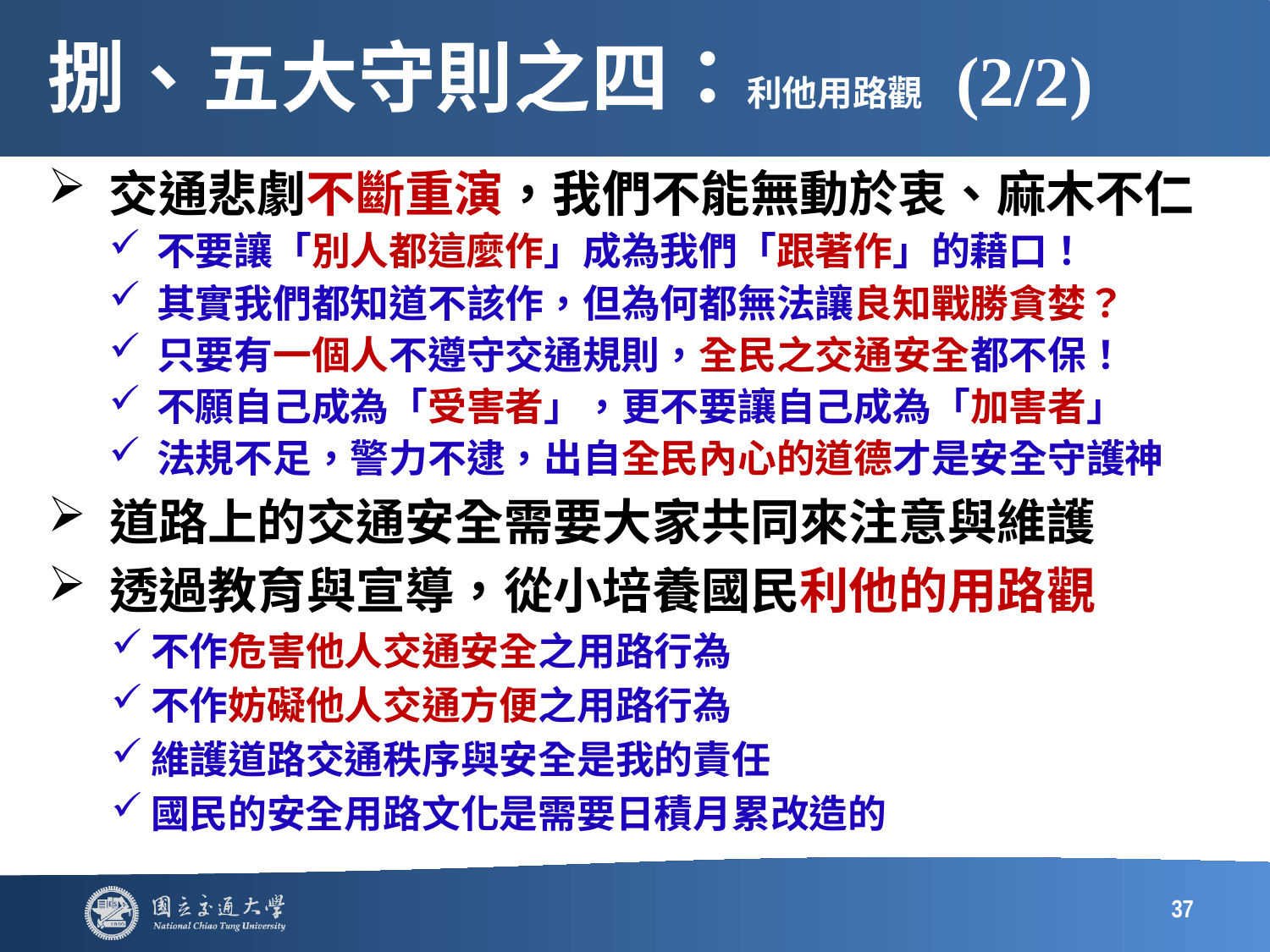

# 捌、五大守則之四：利他用路觀   (2/2)
交通悲劇不斷重演，我們不能無動於衷、麻木不仁
不要讓「別人都這麼作」成為我們「跟著作」的藉口！
其實我們都知道不該作，但為何都無法讓良知戰勝貪婪？
只要有一個人不遵守交通規則，全民之交通安全都不保！
不願自己成為「受害者」，更不要讓自己成為「加害者」
法規不足，警力不逮，出自全民內心的道德才是安全守護神
道路上的交通安全需要大家共同來注意與維護
透過教育與宣導，從小培養國民利他的用路觀
不作危害他人交通安全之用路行為
不作妨礙他人交通方便之用路行為
維護道路交通秩序與安全是我的責任
國民的安全用路文化是需要日積月累改造的

37